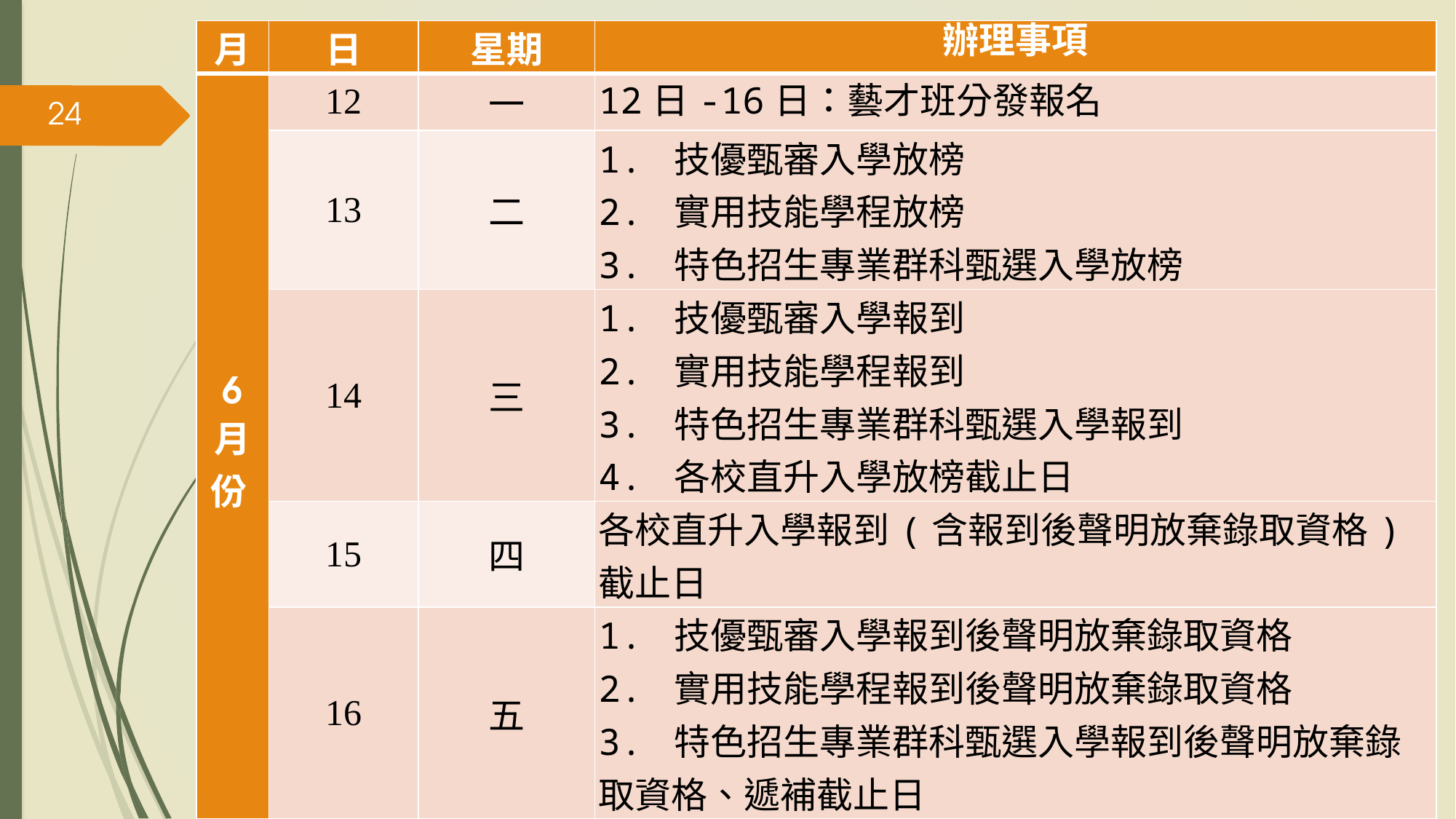

| 月 | 日 | 星期 | 辦理事項 |
| --- | --- | --- | --- |
| 6 月份 | 12 | 一 | 12日-16日：藝才班分發報名 |
|  | 13 | 二 | 1. 技優甄審入學放榜 2. 實用技能學程放榜 3. 特色招生專業群科甄選入學放榜 |
|  | 14 | 三 | 1. 技優甄審入學報到 2. 實用技能學程報到 3. 特色招生專業群科甄選入學報到 4. 各校直升入學放榜截止日 |
|  | 15 | 四 | 各校直升入學報到(含報到後聲明放棄錄取資格)截止日 |
|  | 16 | 五 | 1. 技優甄審入學報到後聲明放棄錄取資格 2. 實用技能學程報到後聲明放棄錄取資格 3. 特色招生專業群科甄選入學報到後聲明放棄錄取資格、遞補截止日 |
24